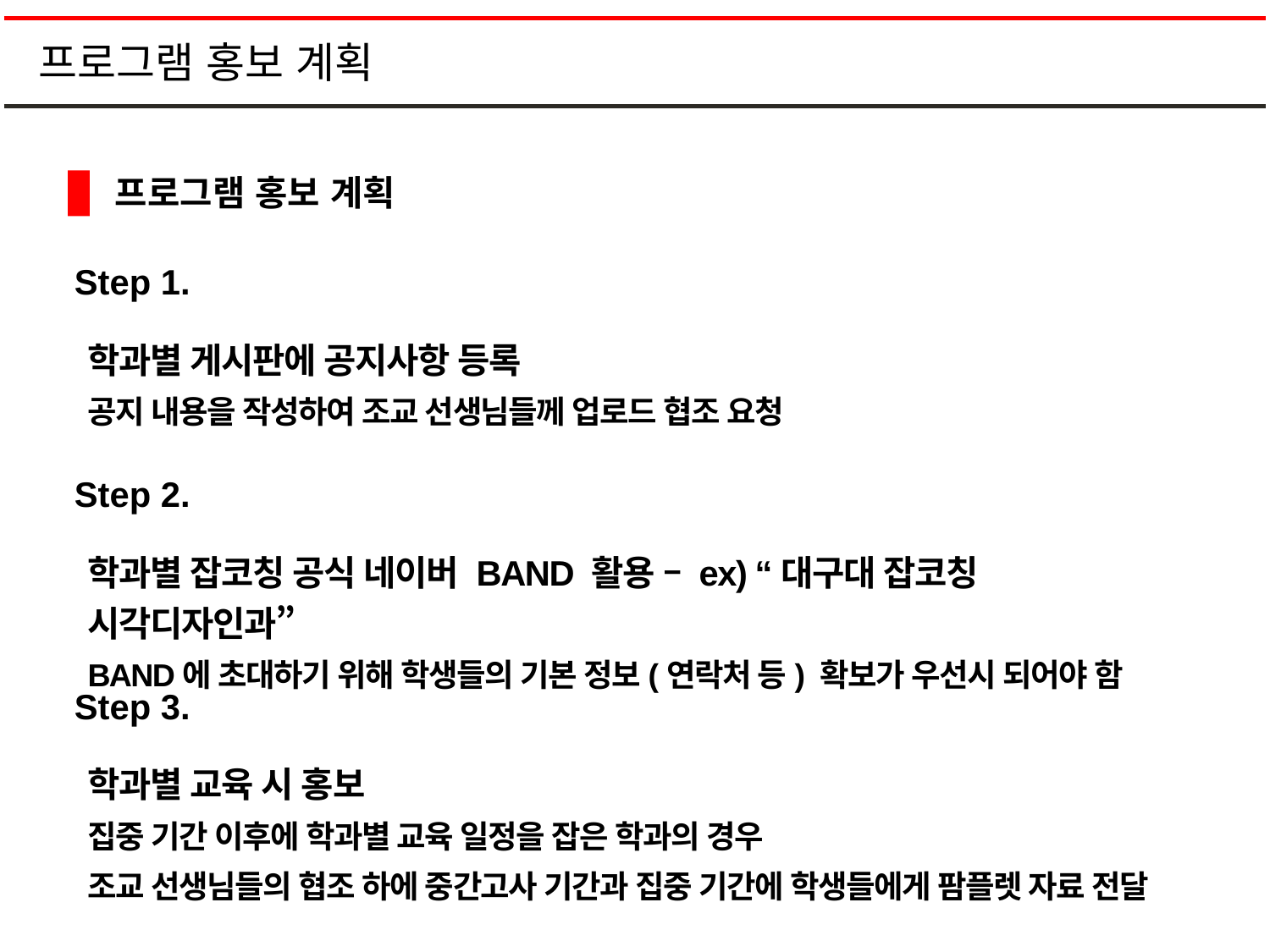

프로그램 홍보 계획
프로그램 홍보 계획

Step 1.
학과별 게시판에 공지사항 등록
공지 내용을 작성하여 조교 선생님들께 업로드 협조 요청
Step 2.
학과별 잡코칭 공식 네이버 BAND 활용 – ex) “대구대 잡코칭 시각디자인과”
BAND에 초대하기 위해 학생들의 기본 정보(연락처 등) 확보가 우선시 되어야 함
Step 3.
학과별 교육 시 홍보
집중 기간 이후에 학과별 교육 일정을 잡은 학과의 경우
조교 선생님들의 협조 하에 중간고사 기간과 집중 기간에 학생들에게 팜플렛 자료 전달